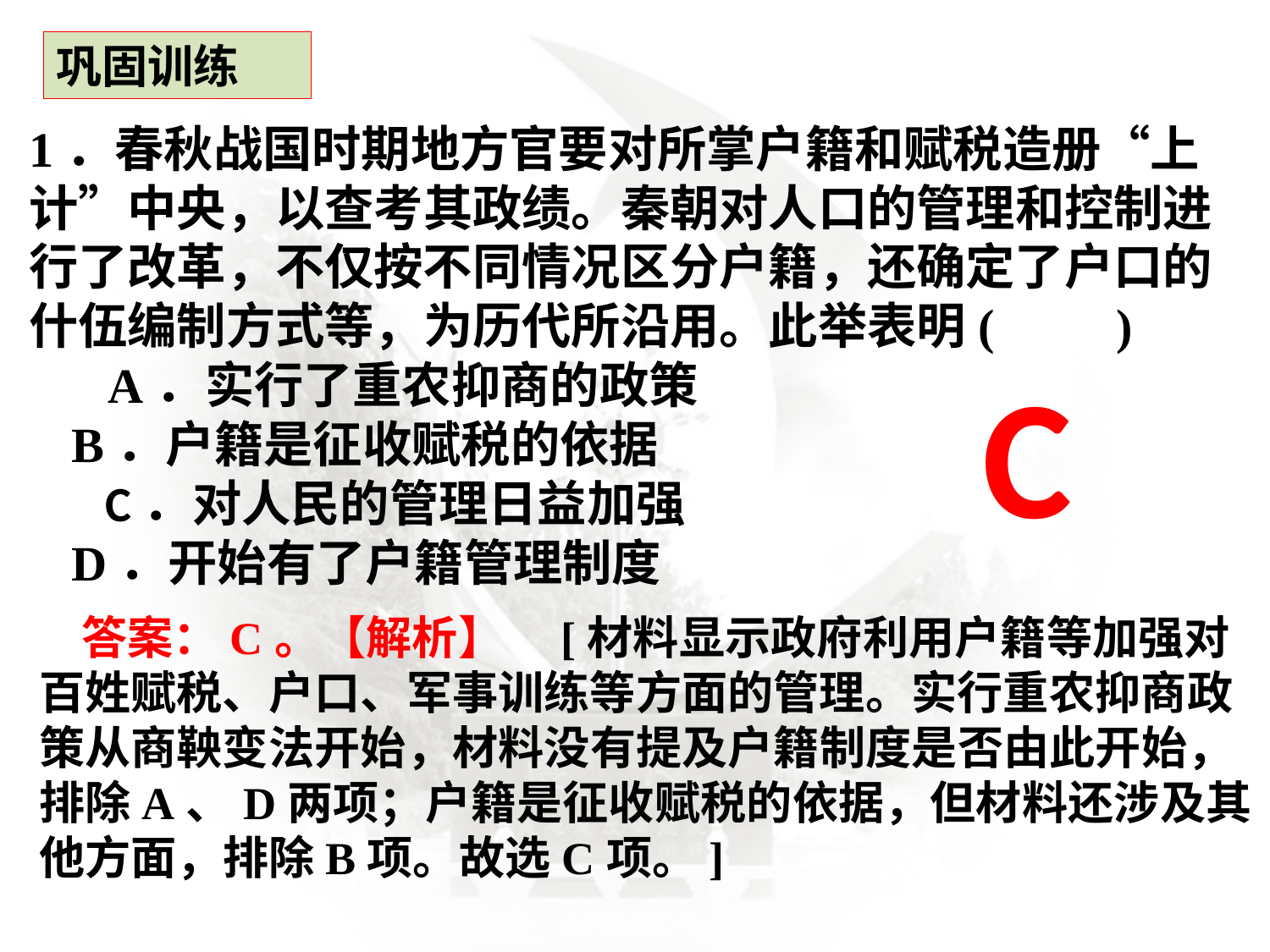

巩固训练
1．春秋战国时期地方官要对所掌户籍和赋税造册“上计”中央，以查考其政绩。秦朝对人口的管理和控制进行了改革，不仅按不同情况区分户籍，还确定了户口的什伍编制方式等，为历代所沿用。此举表明(　　)   A．实行了重农抑商的政策
B．户籍是征收赋税的依据   C．对人民的管理日益加强
D．开始有了户籍管理制度
C
答案：C。【解析】　[材料显示政府利用户籍等加强对百姓赋税、户口、军事训练等方面的管理。实行重农抑商政策从商鞅变法开始，材料没有提及户籍制度是否由此开始，排除A、D两项；户籍是征收赋税的依据，但材料还涉及其他方面，排除B项。故选C项。]